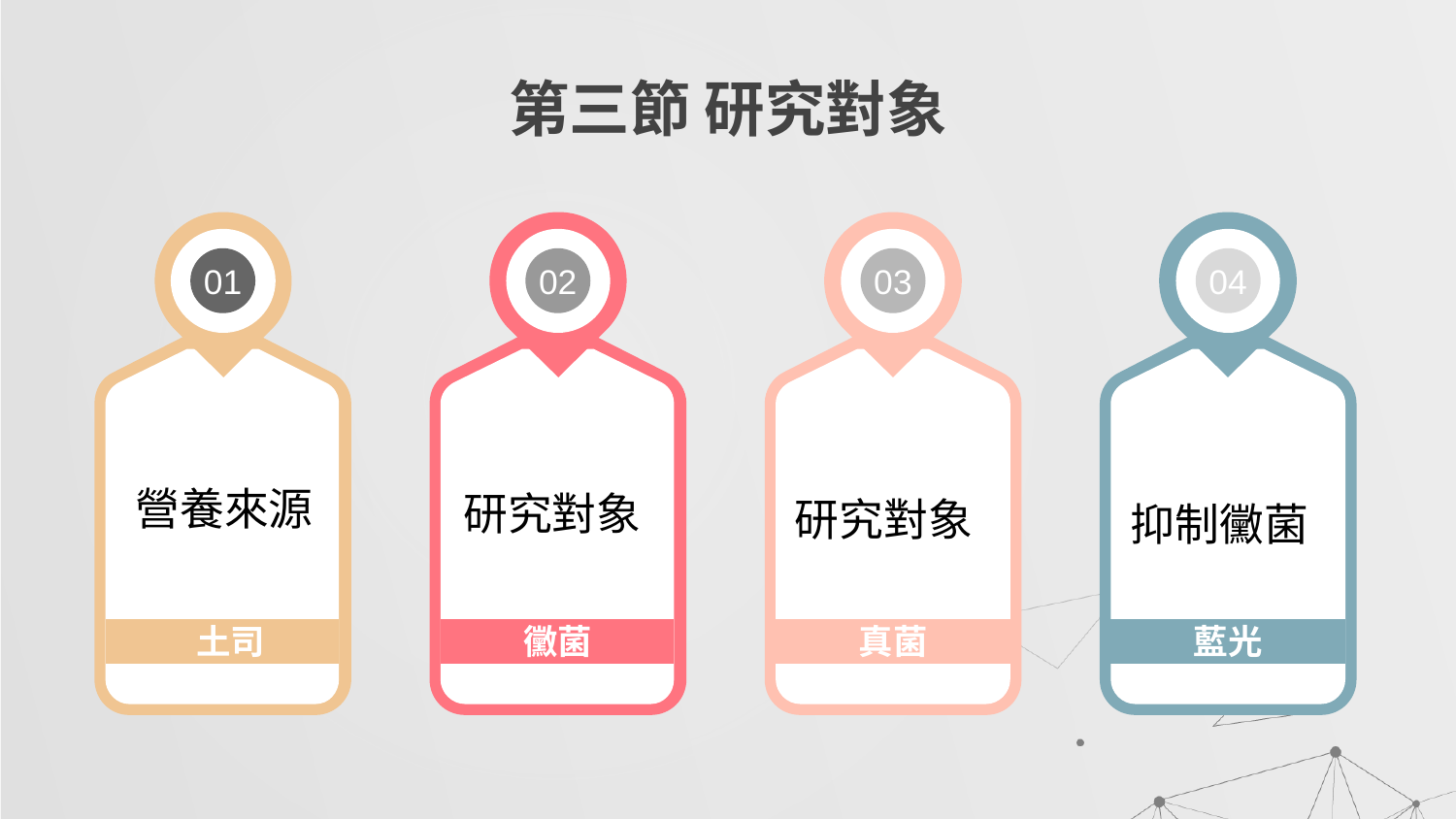

# 第三節 研究對象

01
02
03
04

營養來源
研究對象
研究對象

抑制黴菌
 土司
黴菌
真菌
藍光